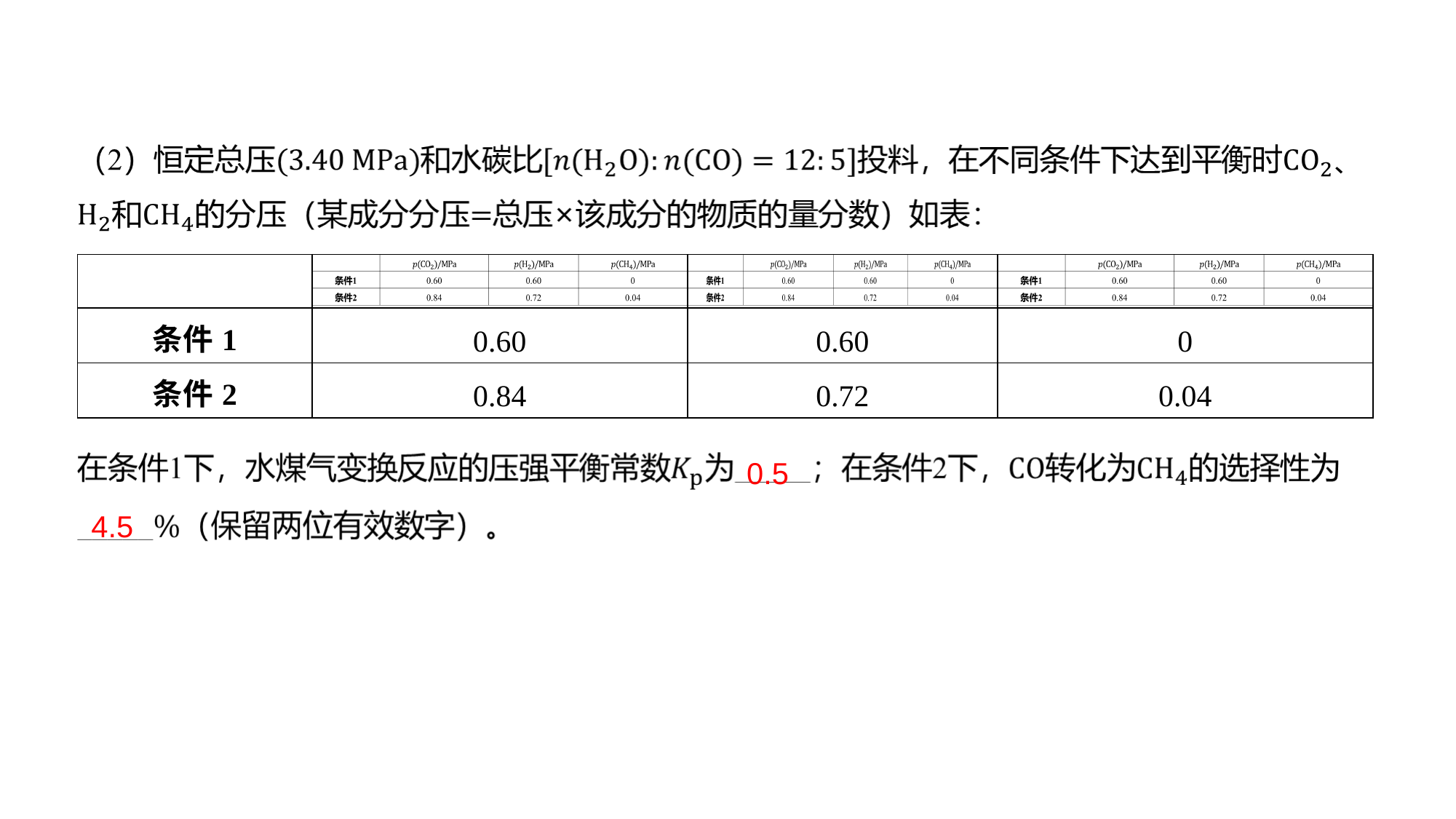

|  |  |  |  |
| --- | --- | --- | --- |
| 条件1 | 0.60 | 0.60 | 0 |
| 条件2 | 0.84 | 0.72 | 0.04 |
0.5

4.5